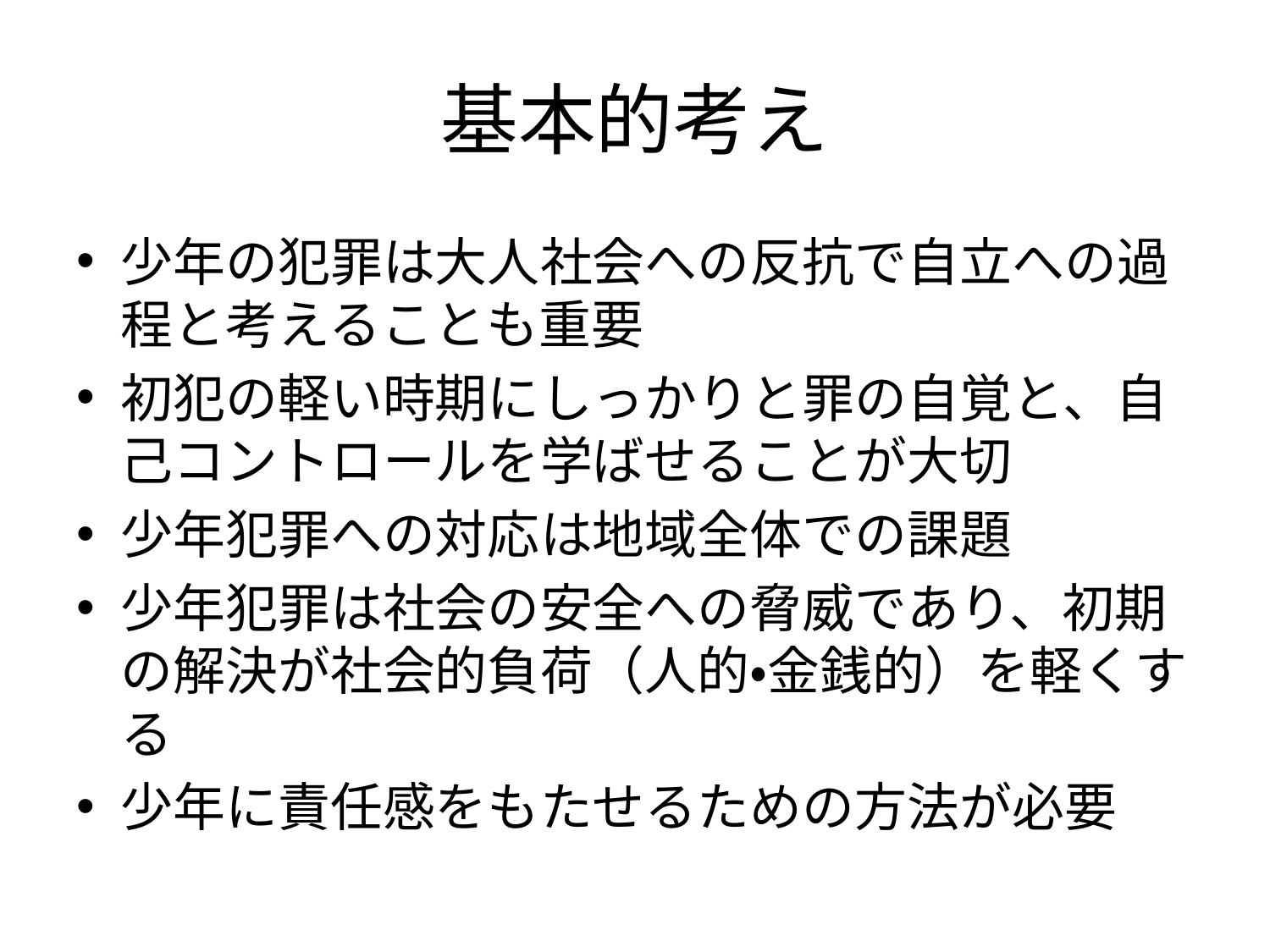

# 基本的考え
少年の犯罪は大人社会への反抗で自立への過程と考えることも重要
初犯の軽い時期にしっかりと罪の自覚と、自己コントロールを学ばせることが大切
少年犯罪への対応は地域全体での課題
少年犯罪は社会の安全への脅威であり、初期の解決が社会的負荷（人的・金銭的）を軽くする
少年に責任感をもたせるための方法が必要